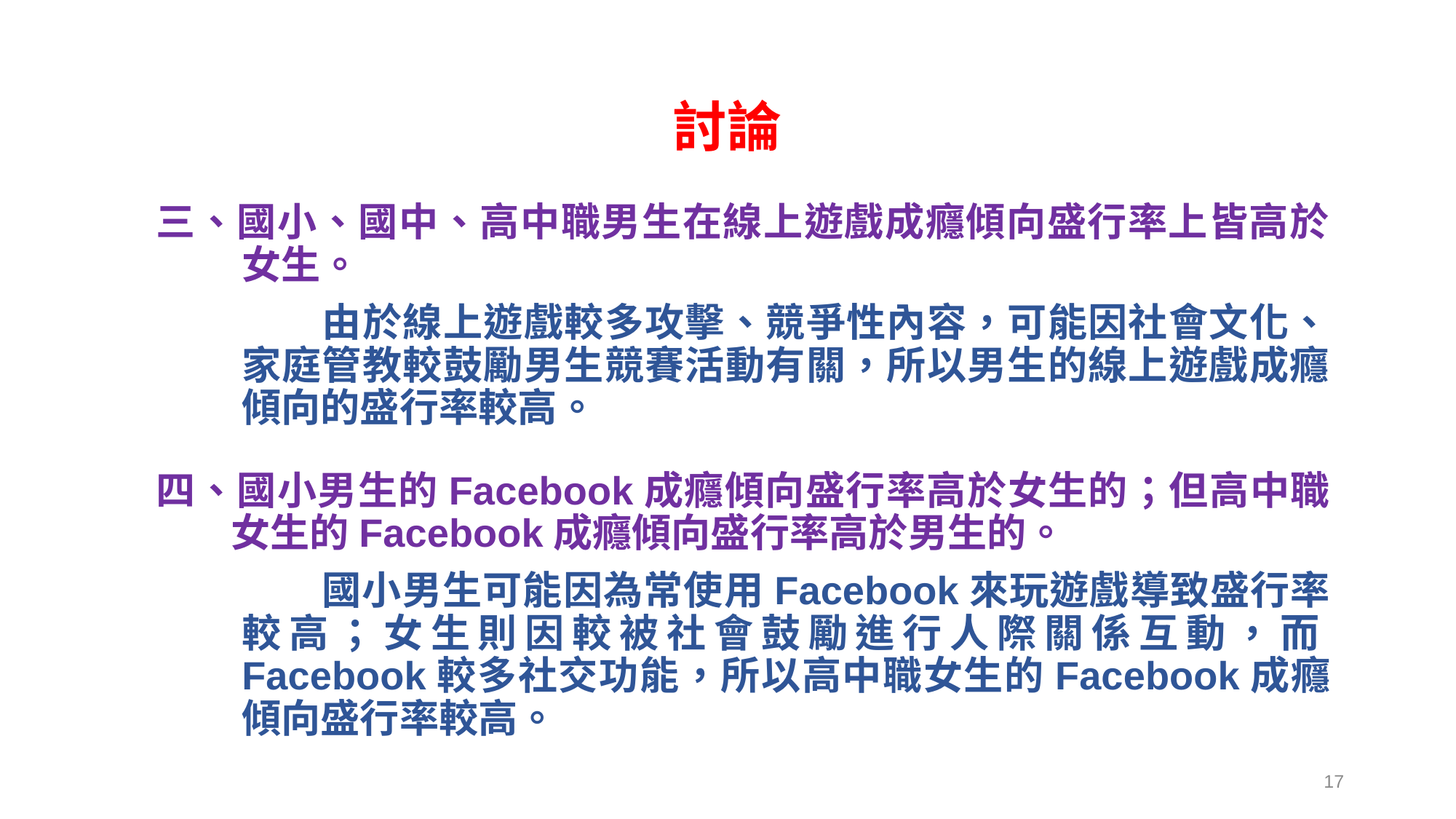

# 討論
三、國小、國中、高中職男生在線上遊戲成癮傾向盛行率上皆高於女生。
　　由於線上遊戲較多攻擊、競爭性內容，可能因社會文化、家庭管教較鼓勵男生競賽活動有關，所以男生的線上遊戲成癮傾向的盛行率較高。

四、國小男生的Facebook成癮傾向盛行率高於女生的；但高中職女生的Facebook成癮傾向盛行率高於男生的。
　　國小男生可能因為常使用Facebook來玩遊戲導致盛行率較高；女生則因較被社會鼓勵進行人際關係互動，而Facebook較多社交功能，所以高中職女生的Facebook成癮傾向盛行率較高。
17